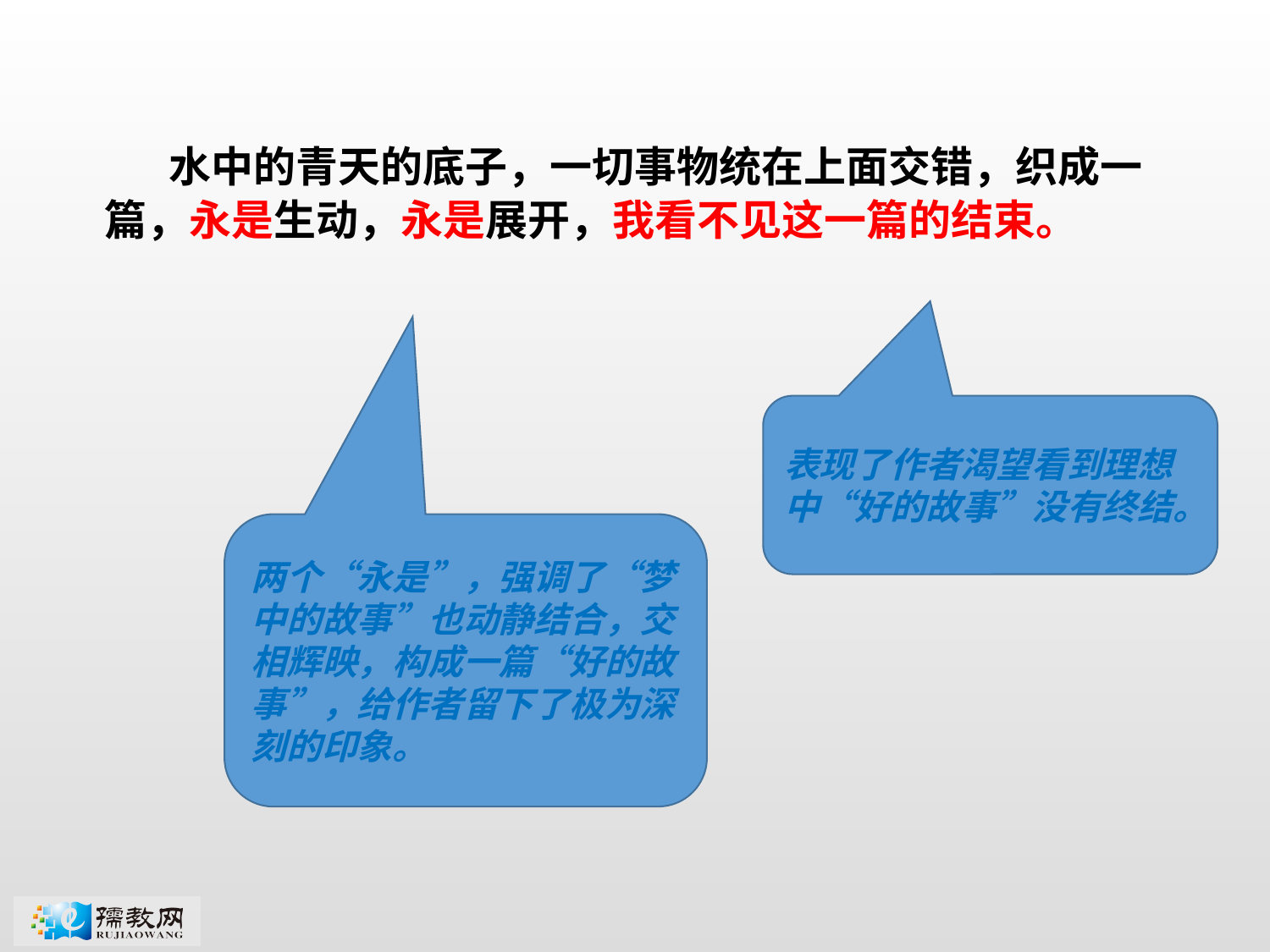

水中的青天的底子，一切事物统在上面交错，织成一篇，永是生动，永是展开，我看不见这一篇的结束。

表现了作者渴望看到理想中“好的故事”没有终结。

两个“永是”，强调了“梦中的故事”也动静结合，交相辉映，构成一篇“好的故事”，给作者留下了极为深刻的印象。